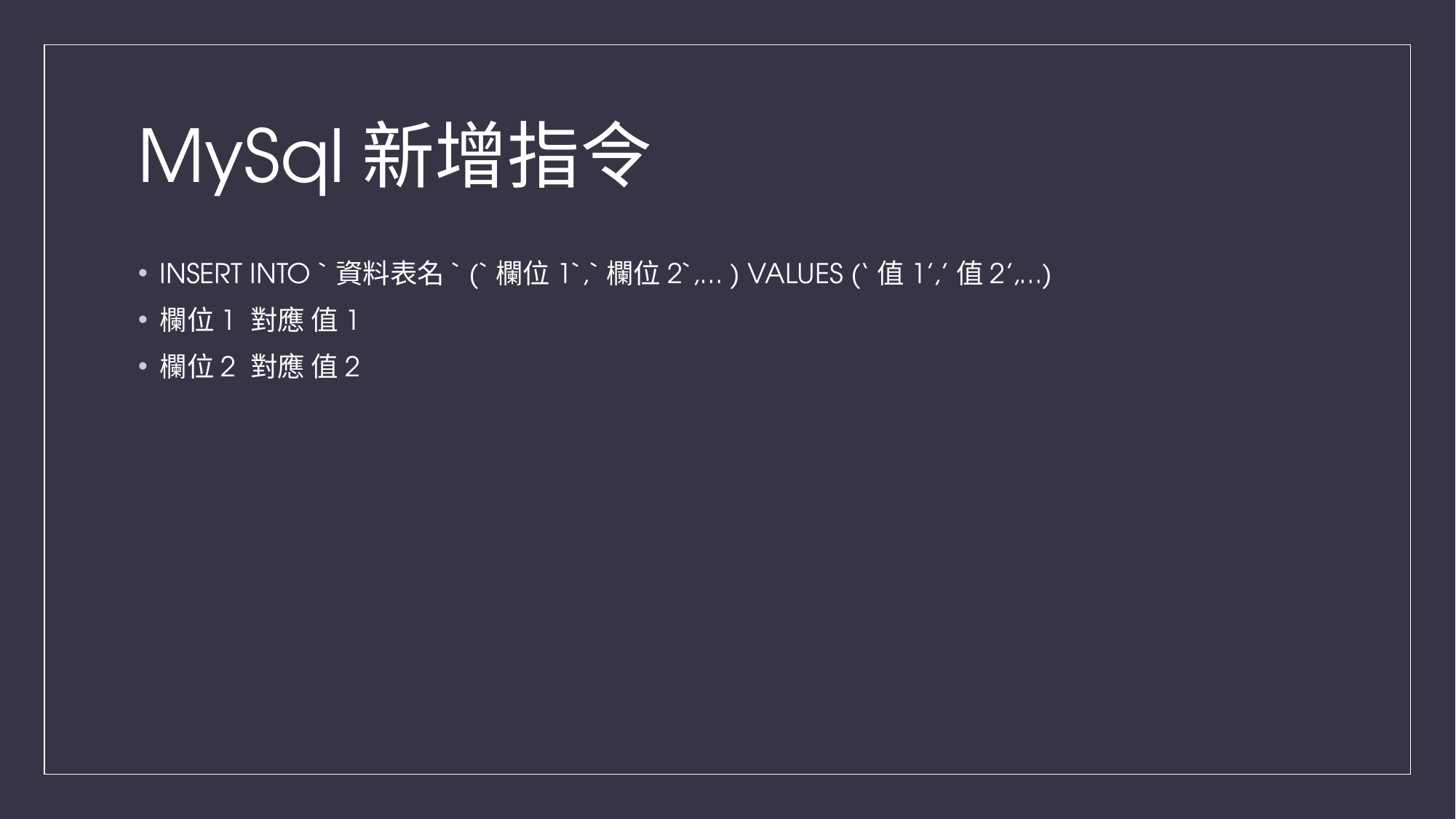

# MySql新增指令
INSERT INTO `資料表名` (`欄位1`,`欄位2`,… ) VALUES (‘值1’,’值2’,…)
欄位1 對應 值1
欄位2 對應 值2